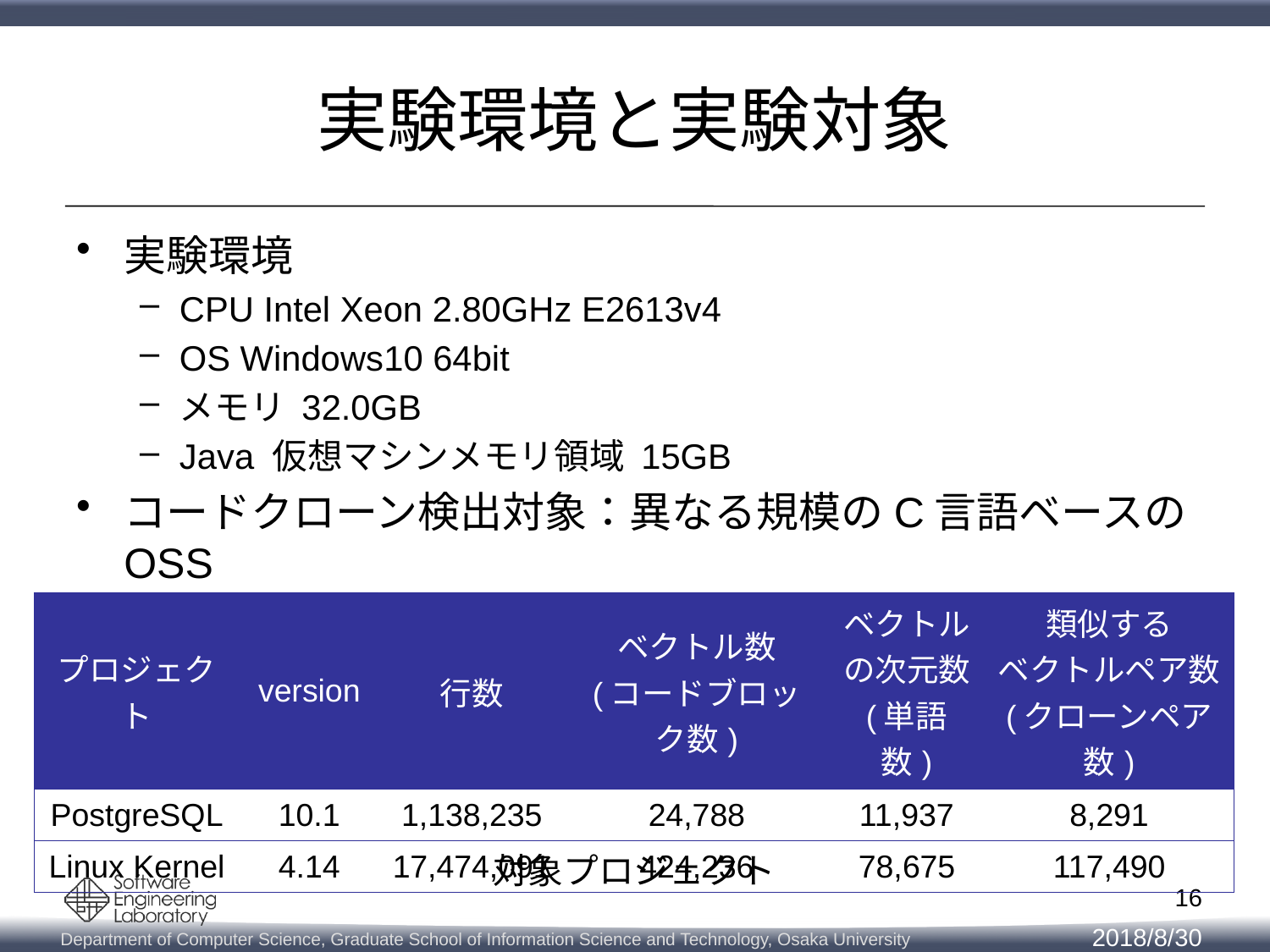

# 実験環境と実験対象
実験環境
CPU Intel Xeon 2.80GHz E2613v4
OS Windows10 64bit
メモリ 32.0GB
Java 仮想マシンメモリ領域 15GB
コードクローン検出対象：異なる規模のC言語ベースのOSS
| プロジェクト | version | 行数 | ベクトル数 (コードブロック数) | ベクトルの次元数 (単語数) | 類似する ベクトルペア数 (クローンペア数) |
| --- | --- | --- | --- | --- | --- |
| PostgreSQL | 10.1 | 1,138,235 | 24,788 | 11,937 | 8,291 |
| Linux Kernel | 4.14 | 17,474,091 | 424,236 | 78,675 | 117,490 |
対象プロジェクト
16
2018/8/30